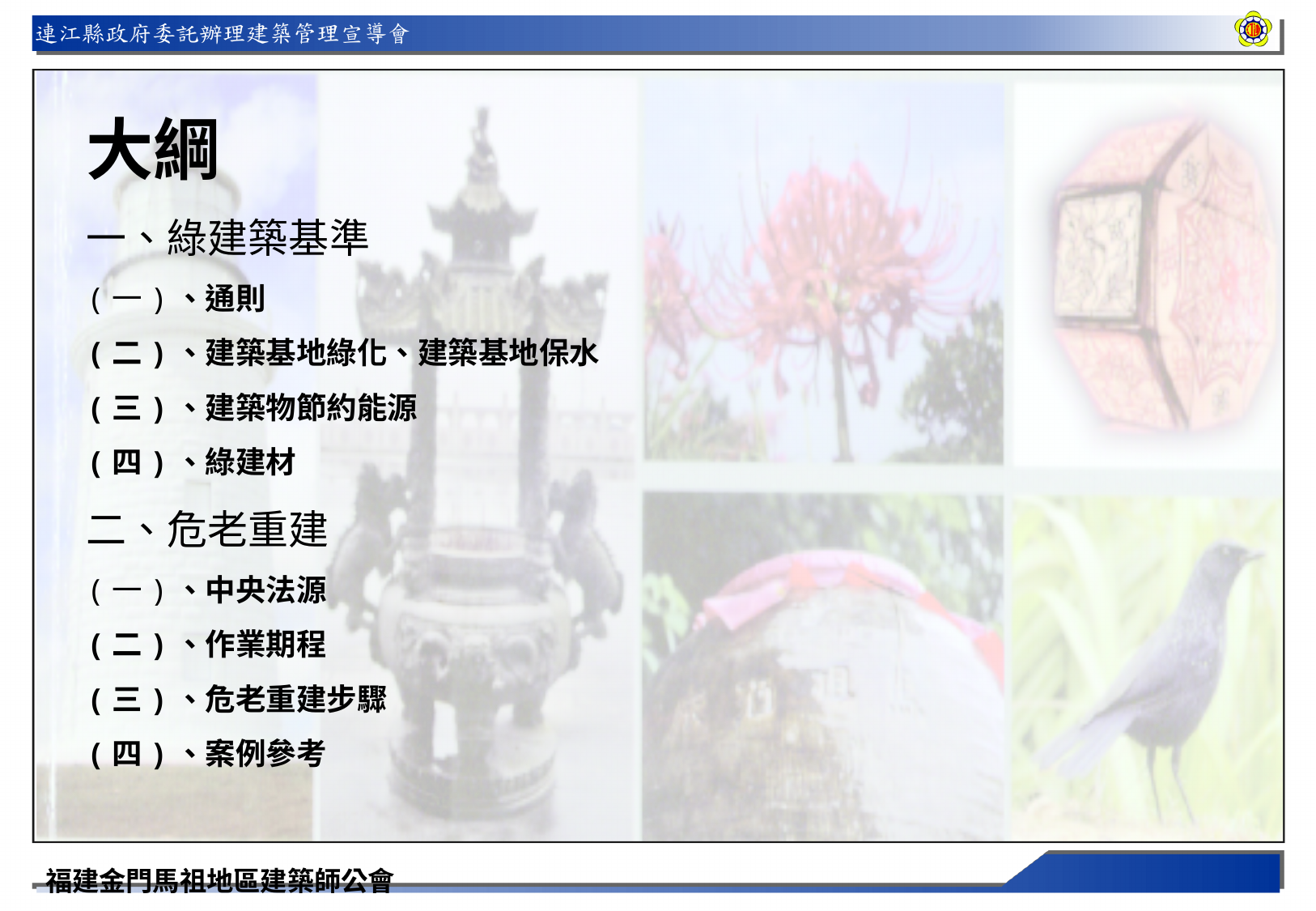

大綱
一、綠建築基準
(一)、通則
(二)、建築基地綠化、建築基地保水
(三)、建築物節約能源
(四)、綠建材
二、危老重建
(一)、中央法源
(二)、作業期程
(三)、危老重建步驟
(四)、案例參考
福建金門馬祖地區建築師公會